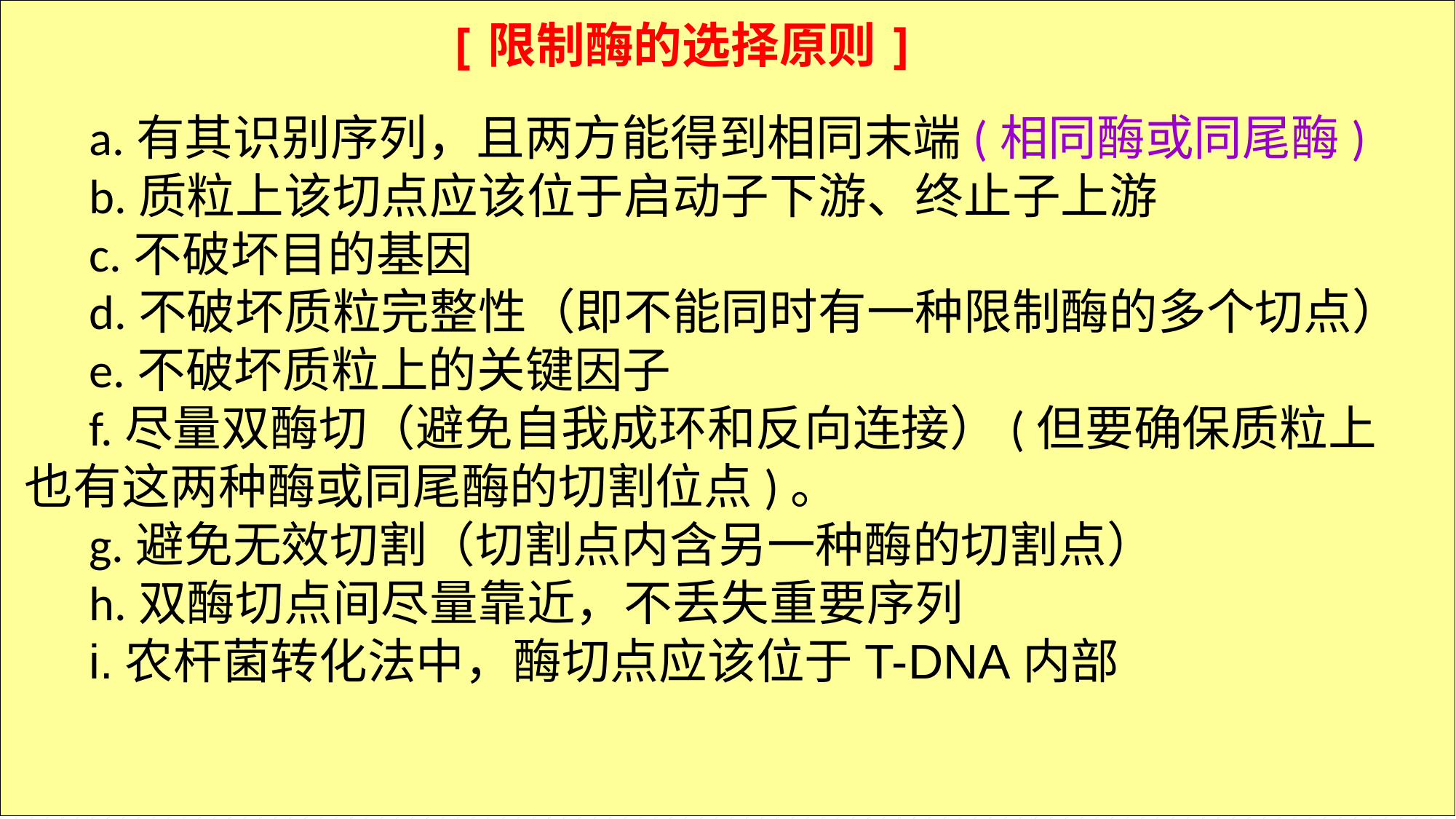

[限制酶的选择原则]
a.有其识别序列，且两方能得到相同末端(相同酶或同尾酶)
b.质粒上该切点应该位于启动子下游、终止子上游
c.不破坏目的基因
d.不破坏质粒完整性（即不能同时有一种限制酶的多个切点）
e.不破坏质粒上的关键因子
f.尽量双酶切（避免自我成环和反向连接）(但要确保质粒上也有这两种酶或同尾酶的切割位点)。
g.避免无效切割（切割点内含另一种酶的切割点）
h.双酶切点间尽量靠近，不丢失重要序列
i.农杆菌转化法中，酶切点应该位于T-DNA内部